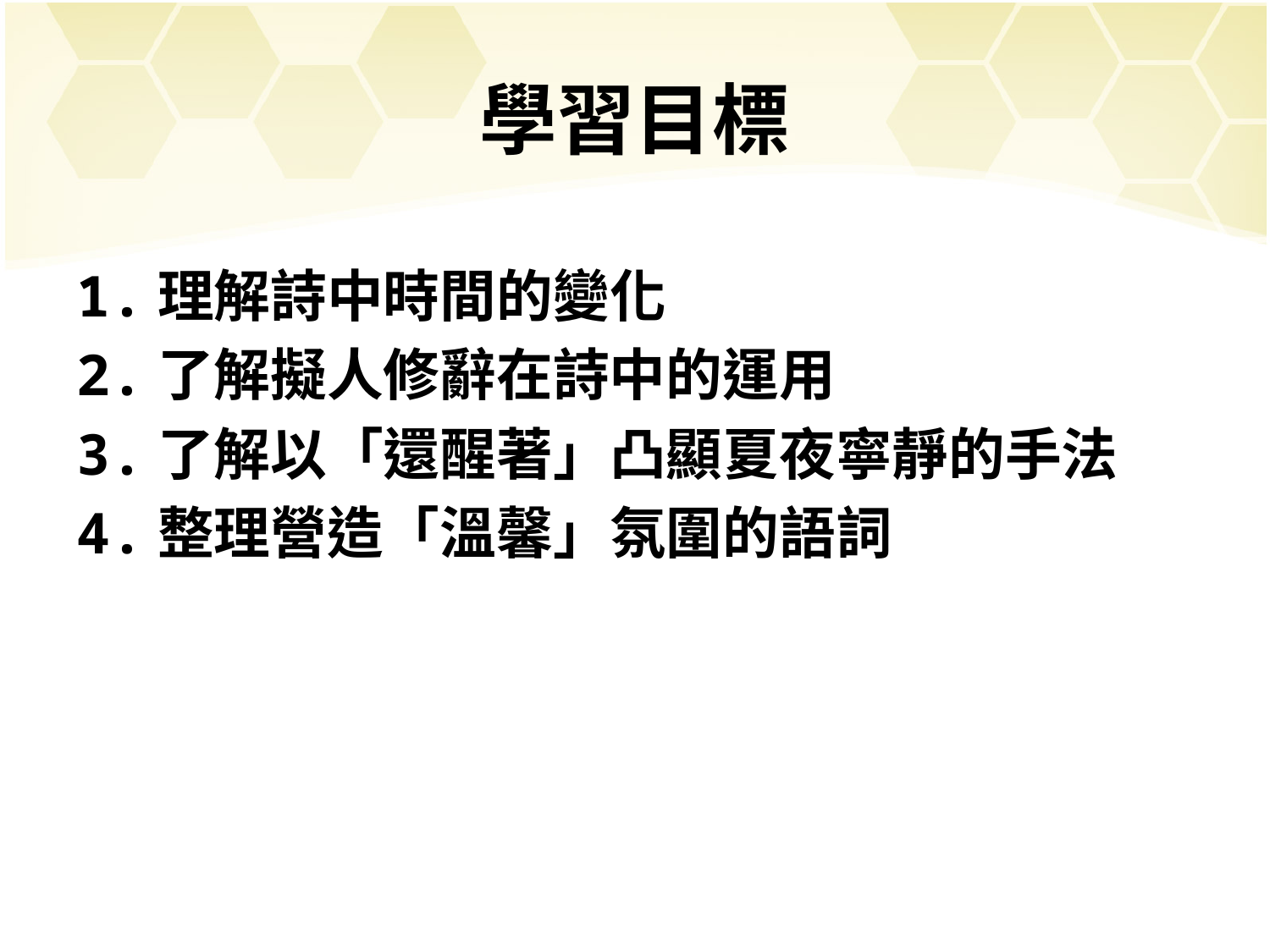

# 學習目標
1.理解詩中時間的變化
2.了解擬人修辭在詩中的運用
3.了解以「還醒著」凸顯夏夜寧靜的手法
4.整理營造「溫馨」氛圍的語詞